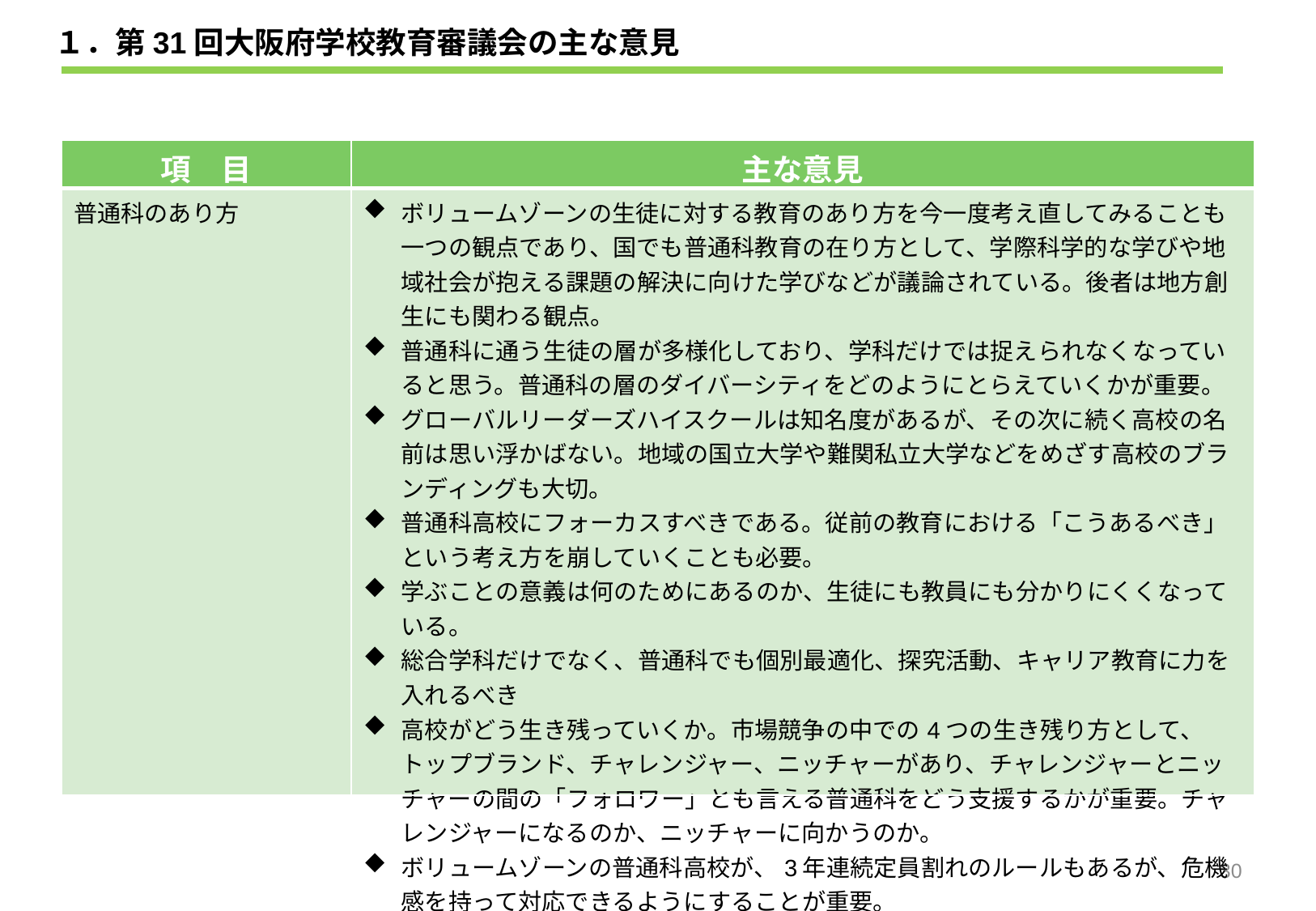

１．第31回大阪府学校教育審議会の主な意見
| 項　目 | 主な意見 |
| --- | --- |
| 普通科のあり方 | ボリュームゾーンの生徒に対する教育のあり方を今一度考え直してみることも一つの観点であり、国でも普通科教育の在り方として、学際科学的な学びや地域社会が抱える課題の解決に向けた学びなどが議論されている。後者は地方創生にも関わる観点。 普通科に通う生徒の層が多様化しており、学科だけでは捉えられなくなっていると思う。普通科の層のダイバーシティをどのようにとらえていくかが重要。 グローバルリーダーズハイスクールは知名度があるが、その次に続く高校の名前は思い浮かばない。地域の国立大学や難関私立大学などをめざす高校のブランディングも大切。 普通科高校にフォーカスすべきである。従前の教育における「こうあるべき」という考え方を崩していくことも必要。 学ぶことの意義は何のためにあるのか、生徒にも教員にも分かりにくくなっている。 総合学科だけでなく、普通科でも個別最適化、探究活動、キャリア教育に力を入れるべき 高校がどう生き残っていくか。市場競争の中での4つの生き残り方として、トップブランド、チャレンジャー、ニッチャーがあり、チャレンジャーとニッチャーの間の「フォロワー」とも言える普通科をどう支援するかが重要。チャレンジャーになるのか、ニッチャーに向かうのか。 ボリュームゾーンの普通科高校が、3年連続定員割れのルールもあるが、危機感を持って対応できるようにすることが重要。 |
30